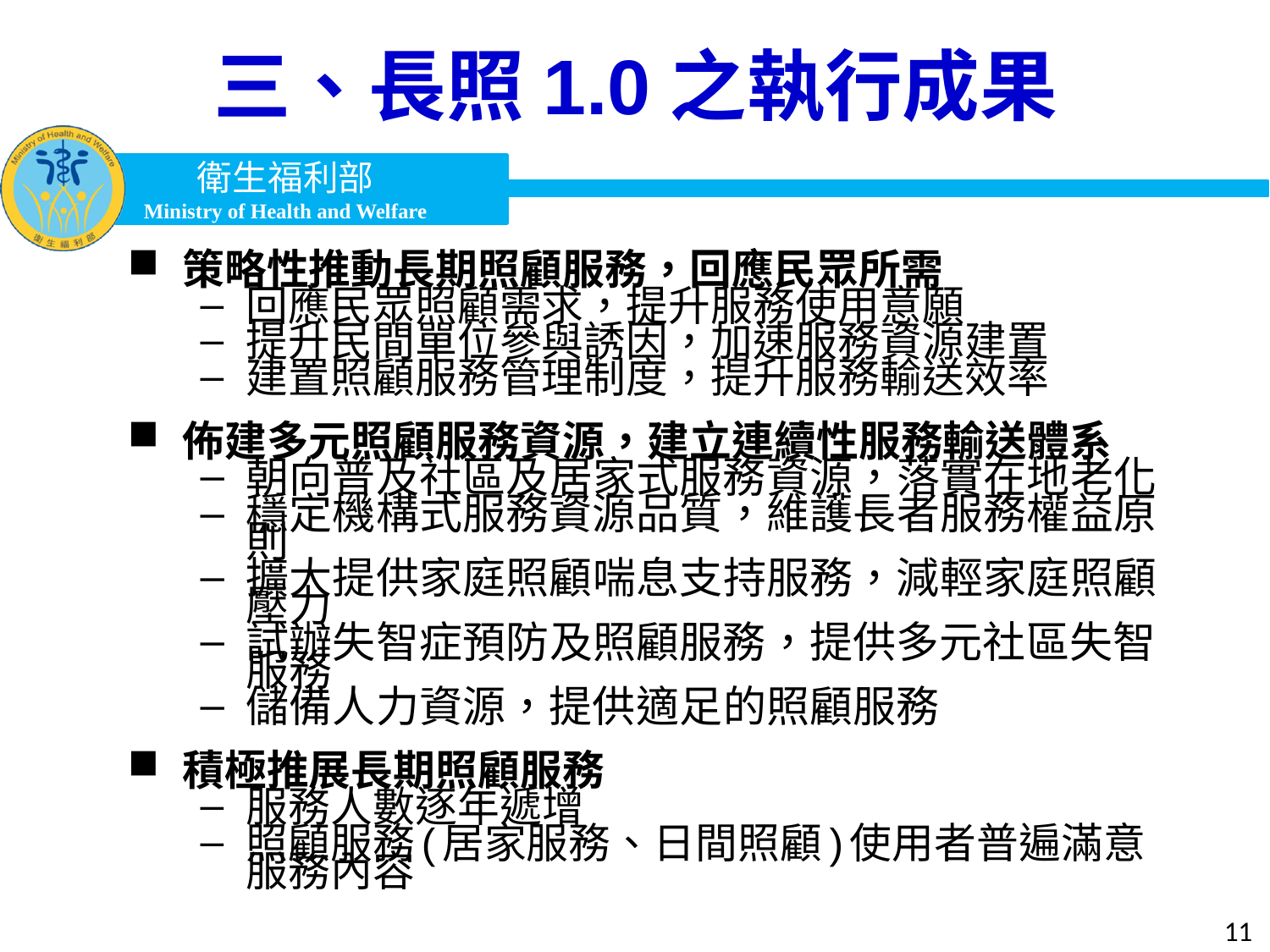

# 三、長照1.0之執行成果
策略性推動長期照顧服務，回應民眾所需
回應民眾照顧需求，提升服務使用意願
提升民間單位參與誘因，加速服務資源建置
建置照顧服務管理制度，提升服務輸送效率
佈建多元照顧服務資源，建立連續性服務輸送體系
朝向普及社區及居家式服務資源，落實在地老化
穩定機構式服務資源品質，維護長者服務權益原則
擴大提供家庭照顧喘息支持服務，減輕家庭照顧壓力
試辦失智症預防及照顧服務，提供多元社區失智服務
儲備人力資源，提供適足的照顧服務
積極推展長期照顧服務
服務人數逐年遞增
照顧服務(居家服務、日間照顧)使用者普遍滿意服務內容
11